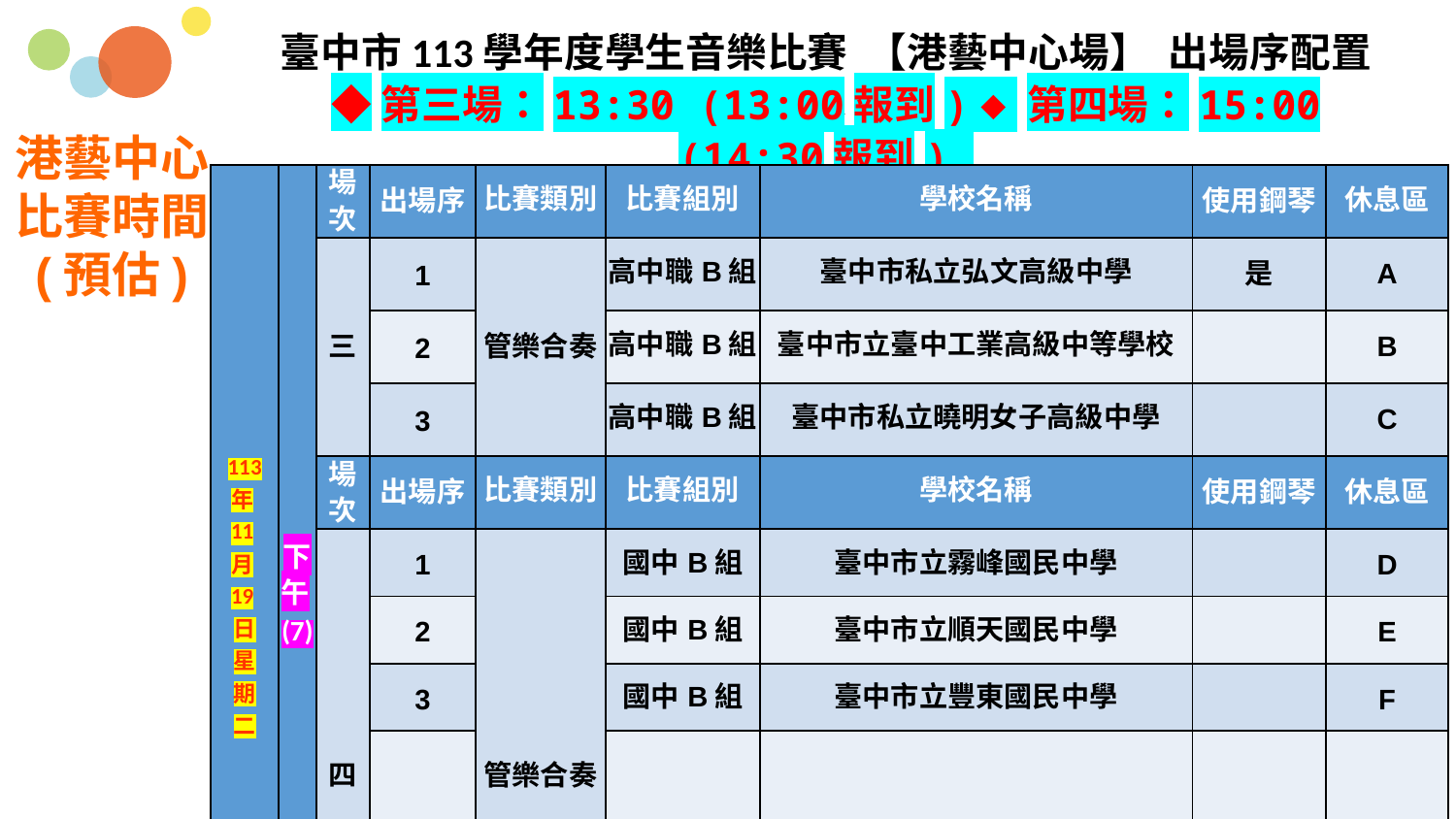

臺中市113學年度學生音樂比賽  【港藝中心場】  出場序配置表

◆第三場：13:30 (13:00報到)◆第四場：15:00 (14:30報到)
港藝中心
比賽時間
(預估)
| 113 年11月19日星期二 | 下午(7) | 場次 | 出場序 | 比賽類別 | 比賽組別 | 學校名稱 | 使用鋼琴 | 休息區 |
| --- | --- | --- | --- | --- | --- | --- | --- | --- |
|  |  | 三 | 1 | 管樂合奏 | 高中職B組 | 臺中市私立弘文高級中學 | 是 | A |
|  |  |  | 2 |  | 高中職B組 | 臺中市立臺中工業高級中等學校 |  | B |
|  |  |  | 3 |  | 高中職B組 | 臺中市私立曉明女子高級中學 |  | C |
|  |  | 場次 | 出場序 | 比賽類別 | 比賽組別 | 學校名稱 | 使用鋼琴 | 休息區 |
|  |  | 四 | 1 | 管樂合奏 | 國中B組 | 臺中市立霧峰國民中學 |  | D |
|  |  |  | 2 |  | 國中B組 | 臺中市立順天國民中學 |  | E |
|  |  |  | 3 |  | 國中B組 | 臺中市立豐東國民中學 |  | F |
|  |  |  | 4 |  | 國中B組 | 臺中市立崇倫國民中學 |  | G |